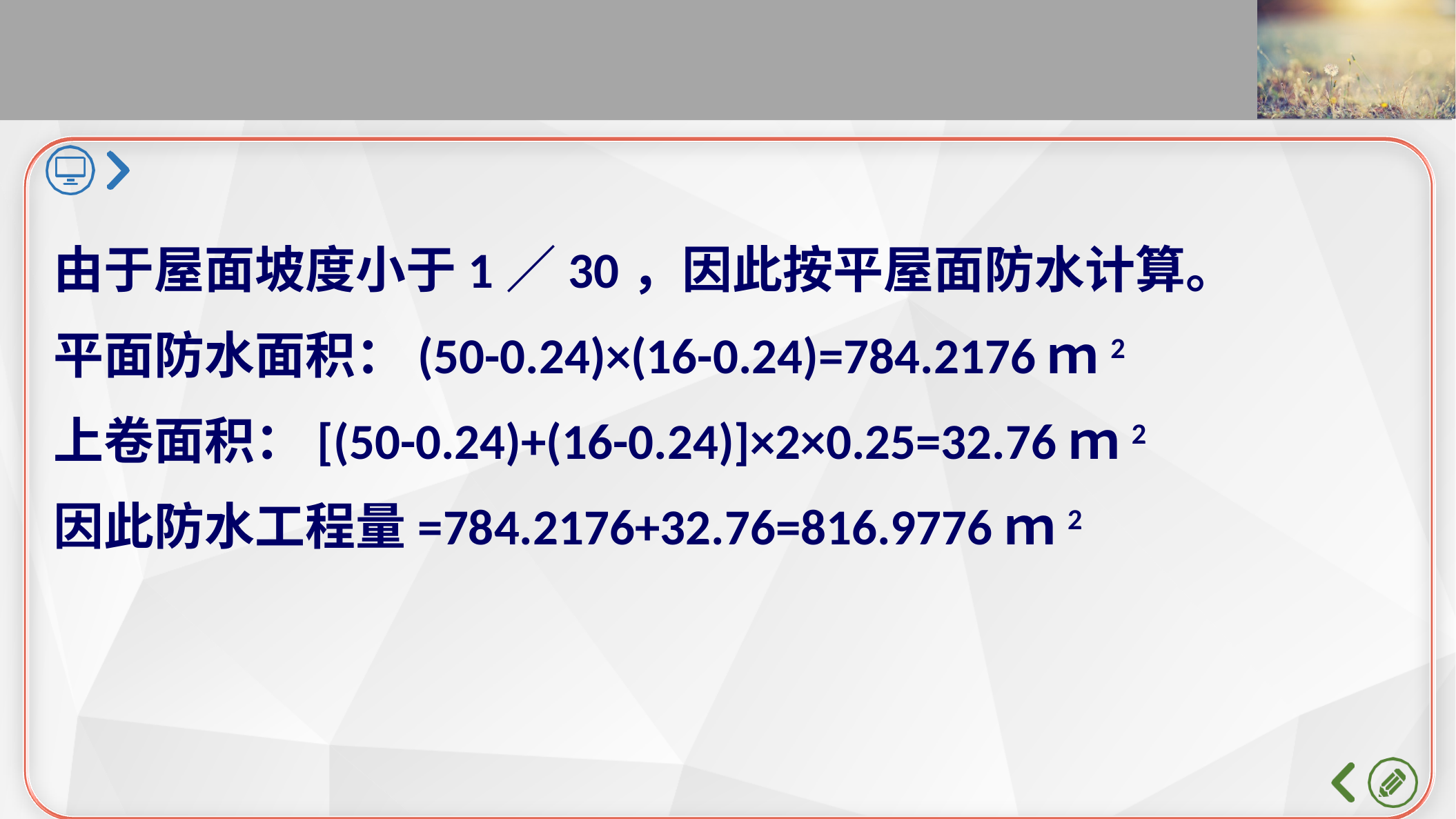

由于屋面坡度小于1／30，因此按平屋面防水计算。
平面防水面积：(50-0.24)×(16-0.24)=784.2176ｍ2
上卷面积：[(50-0.24)+(16-0.24)]×2×0.25=32.76ｍ2
因此防水工程量=784.2176+32.76=816.9776ｍ2